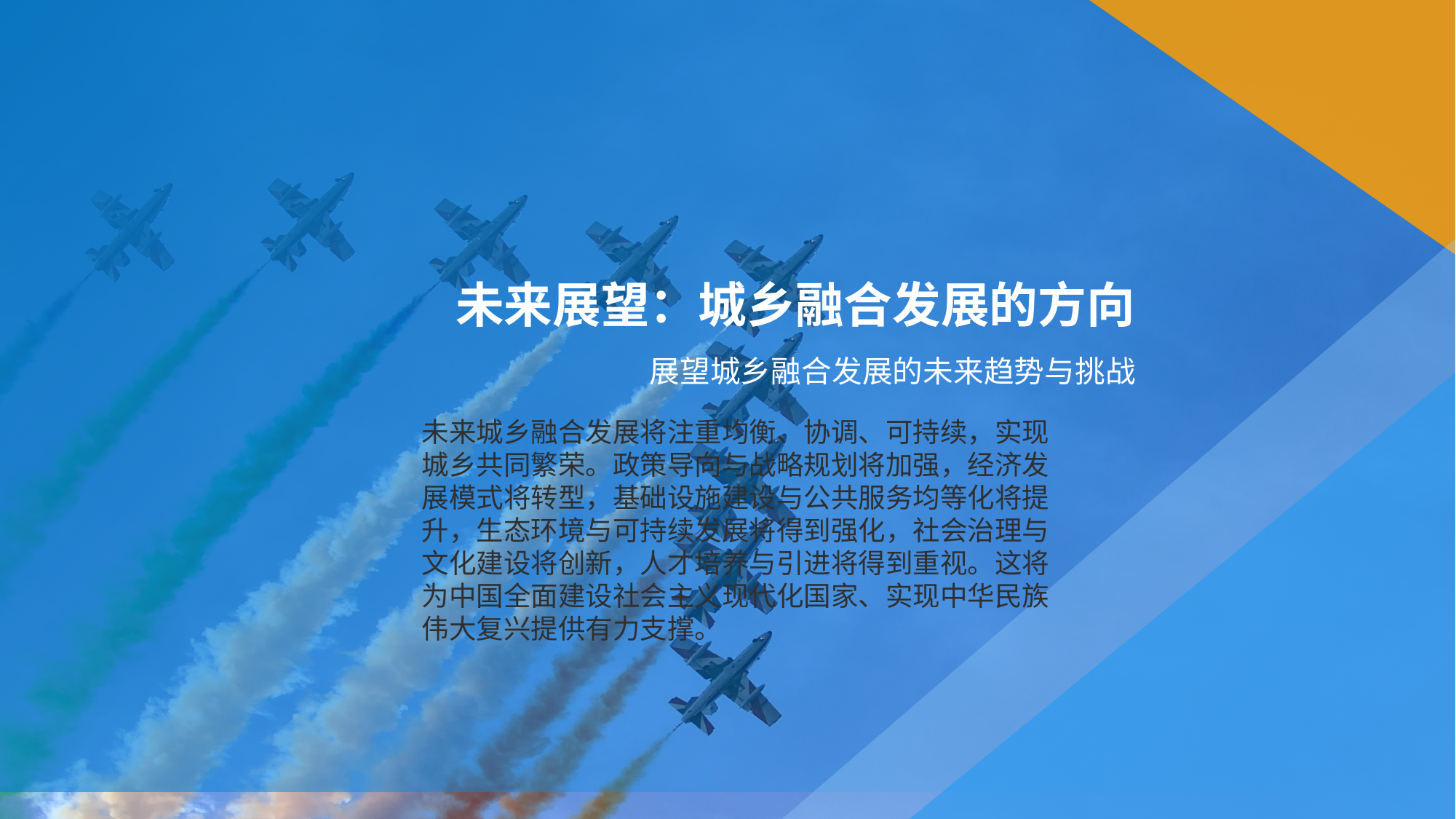

# 未来展望：城乡融合发展的方向
展望城乡融合发展的未来趋势与挑战
未来城乡融合发展将注重均衡、协调、可持续，实现城乡共同繁荣。政策导向与战略规划将加强，经济发展模式将转型，基础设施建设与公共服务均等化将提升，生态环境与可持续发展将得到强化，社会治理与文化建设将创新，人才培养与引进将得到重视。这将为中国全面建设社会主义现代化国家、实现中华民族伟大复兴提供有力支撑。